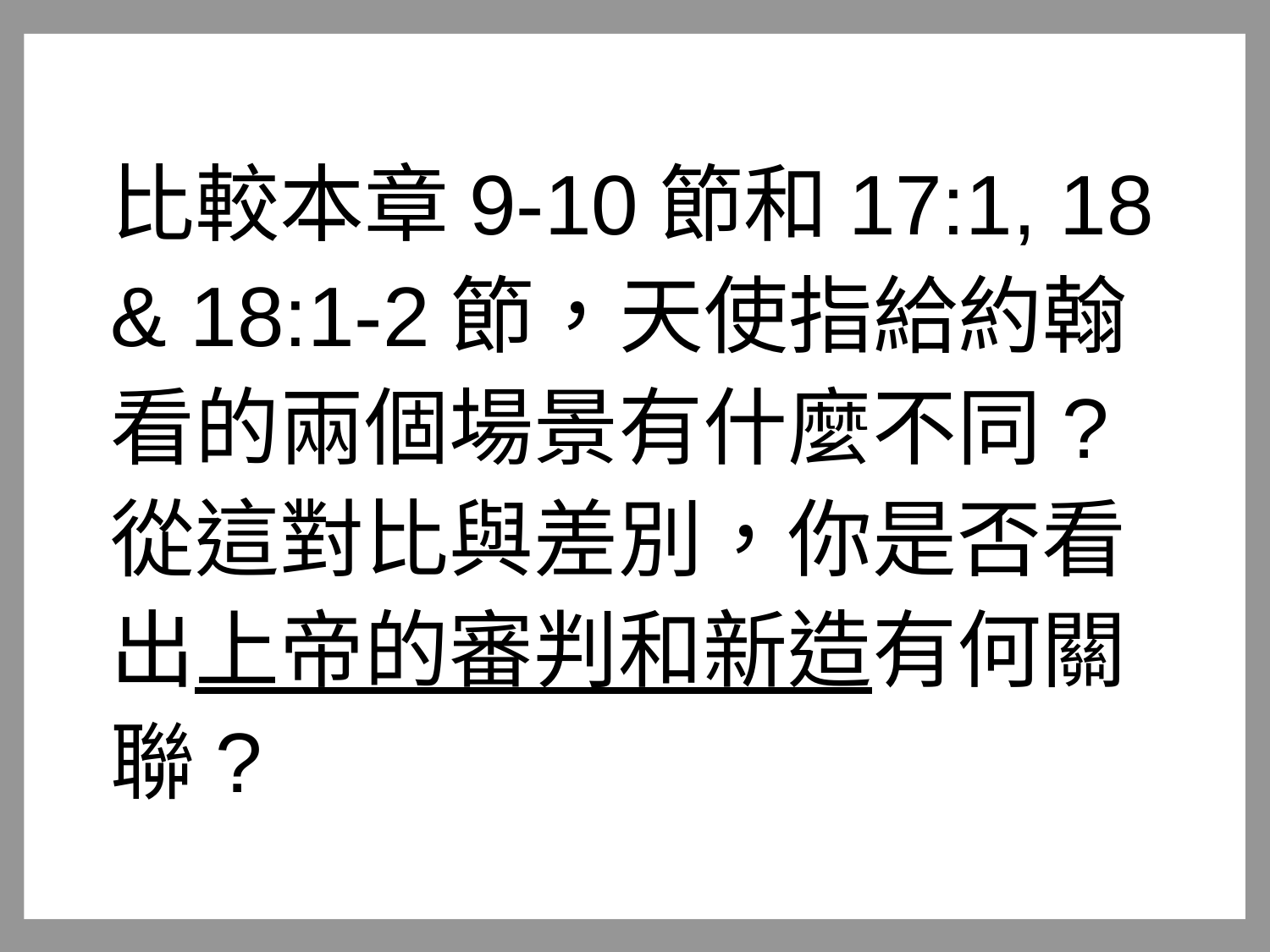

比較本章9-10節和17:1, 18 & 18:1-2節，天使指給約翰看的兩個場景有什麼不同? 從這對比與差別，你是否看出上帝的審判和新造有何關聯?